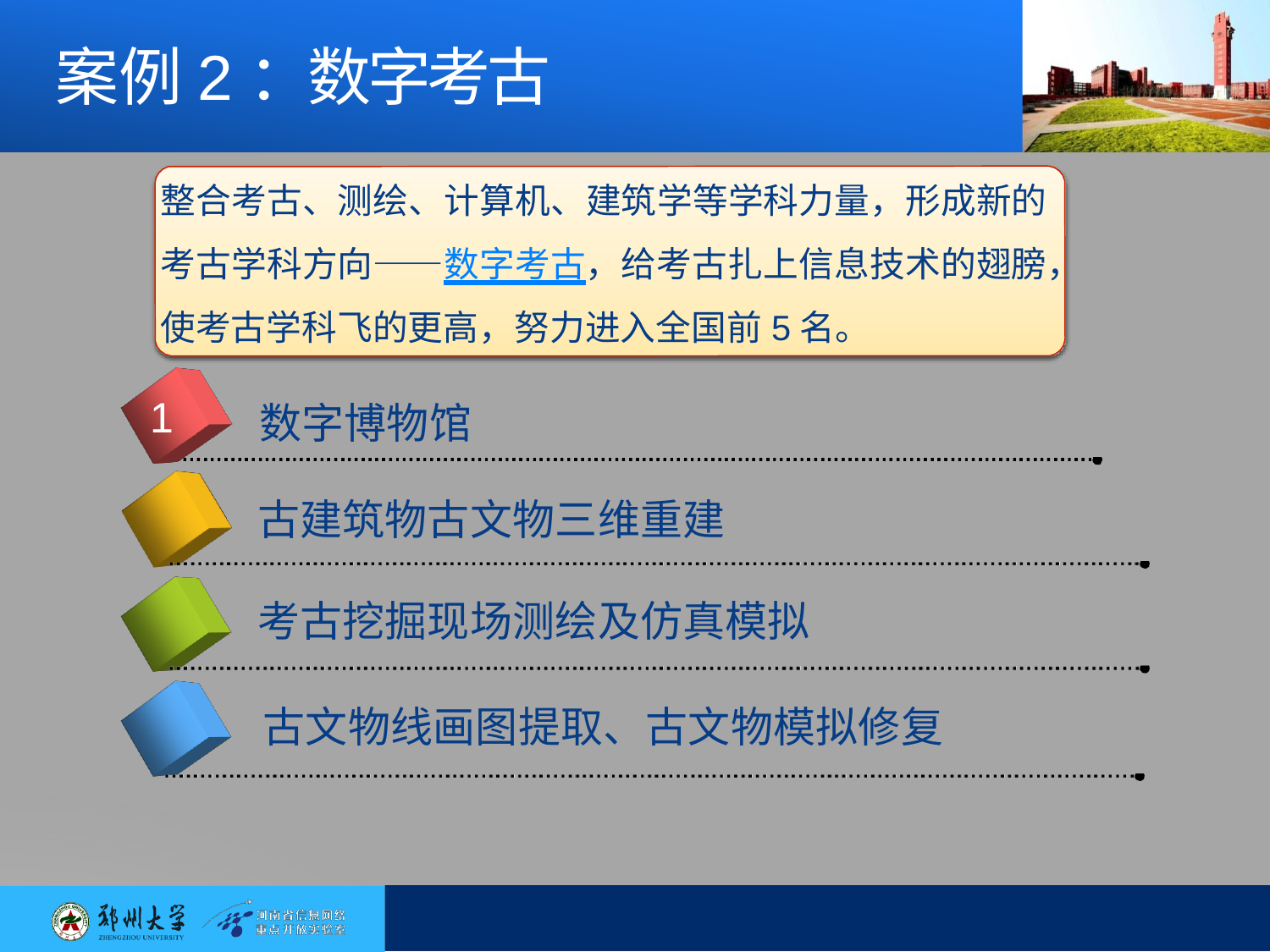

# 案例2：数字考古
整合考古、测绘、计算机、建筑学等学科力量，形成新的 考古学科方向——数字考古，给考古扎上信息技术的翅膀， 使考古学科飞的更高，努力进入全国前5名。

1
数字博物馆

古建筑物古文物三维重建
2
考古挖掘现场测绘及仿真模拟
3
古文物线画图提取、古文物模拟修复
4